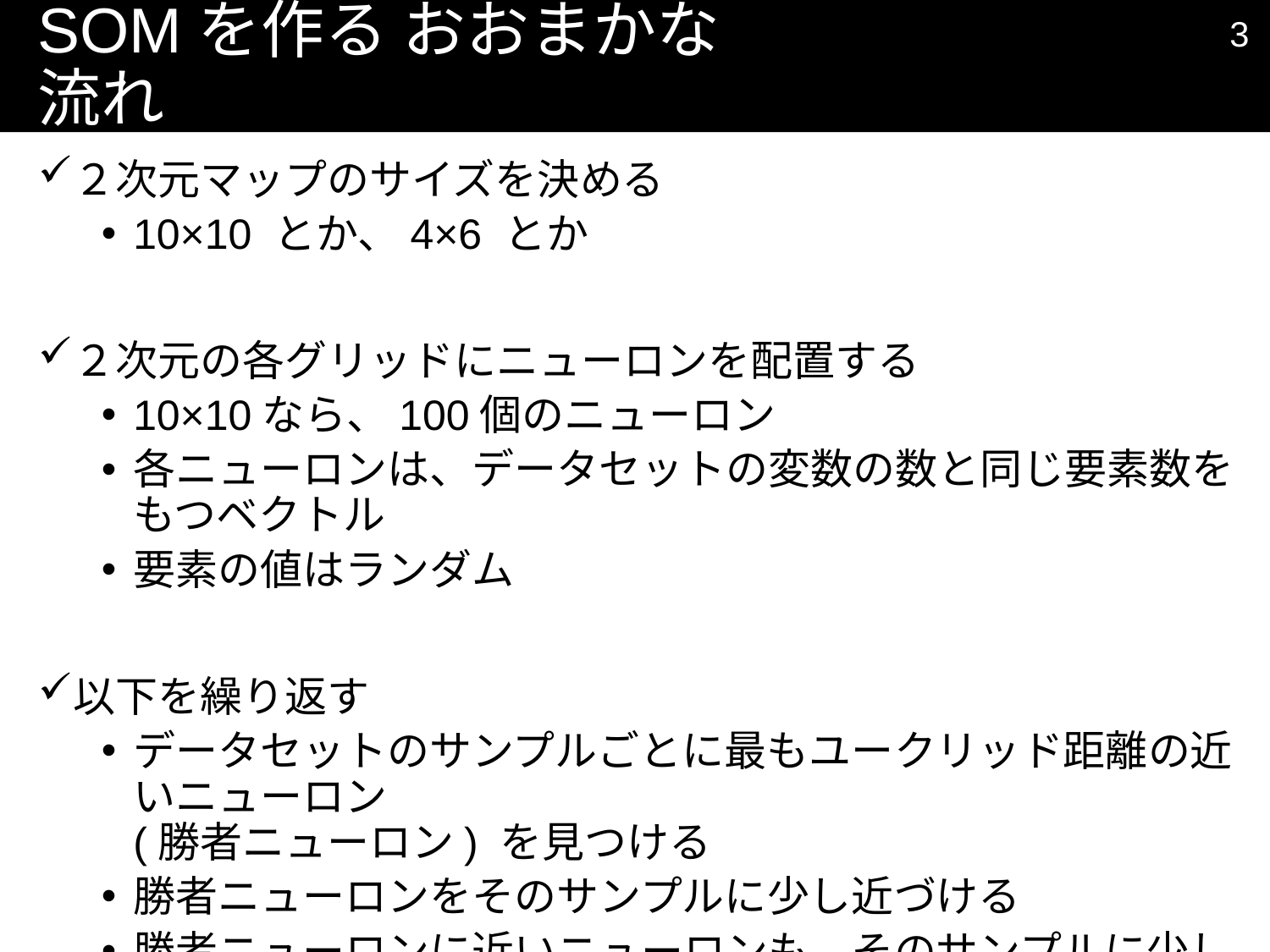

3
# SOMを作る おおまかな流れ
２次元マップのサイズを決める
10×10 とか、4×6 とか

２次元の各グリッドにニューロンを配置する
10×10なら、100個のニューロン
各ニューロンは、データセットの変数の数と同じ要素数をもつベクトル
要素の値はランダム

以下を繰り返す
データセットのサンプルごとに最もユークリッド距離の近いニューロン
(勝者ニューロン) を見つける
勝者ニューロンをそのサンプルに少し近づける
勝者ニューロンに近いニューロンも、そのサンプルに少し近づける